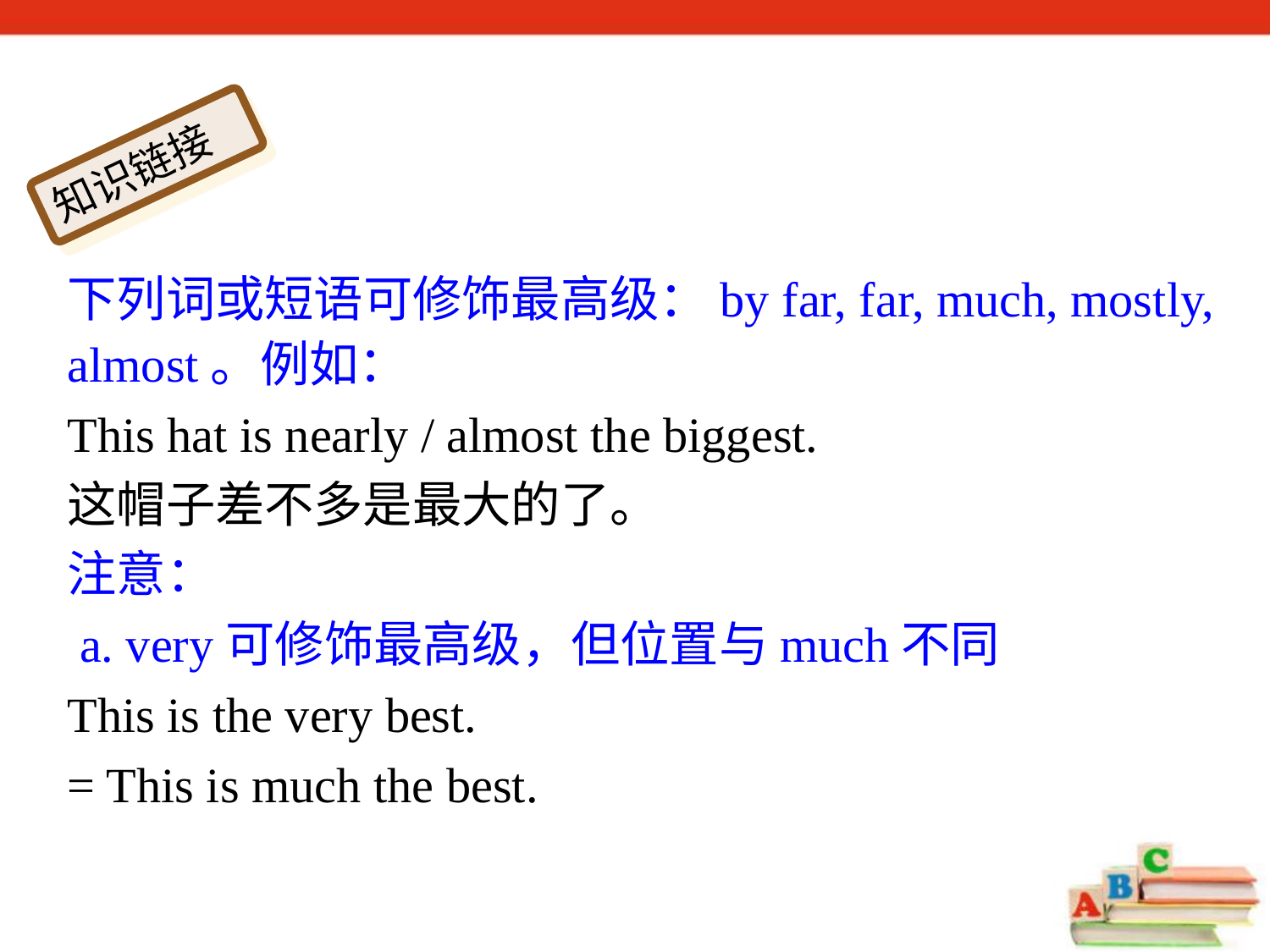

知识链接
下列词或短语可修饰最高级：by far, far, much, mostly, almost。例如：
This hat is nearly / almost the biggest.
这帽子差不多是最大的了。
注意：
 a. very可修饰最高级，但位置与much不同
This is the very best.
= This is much the best.